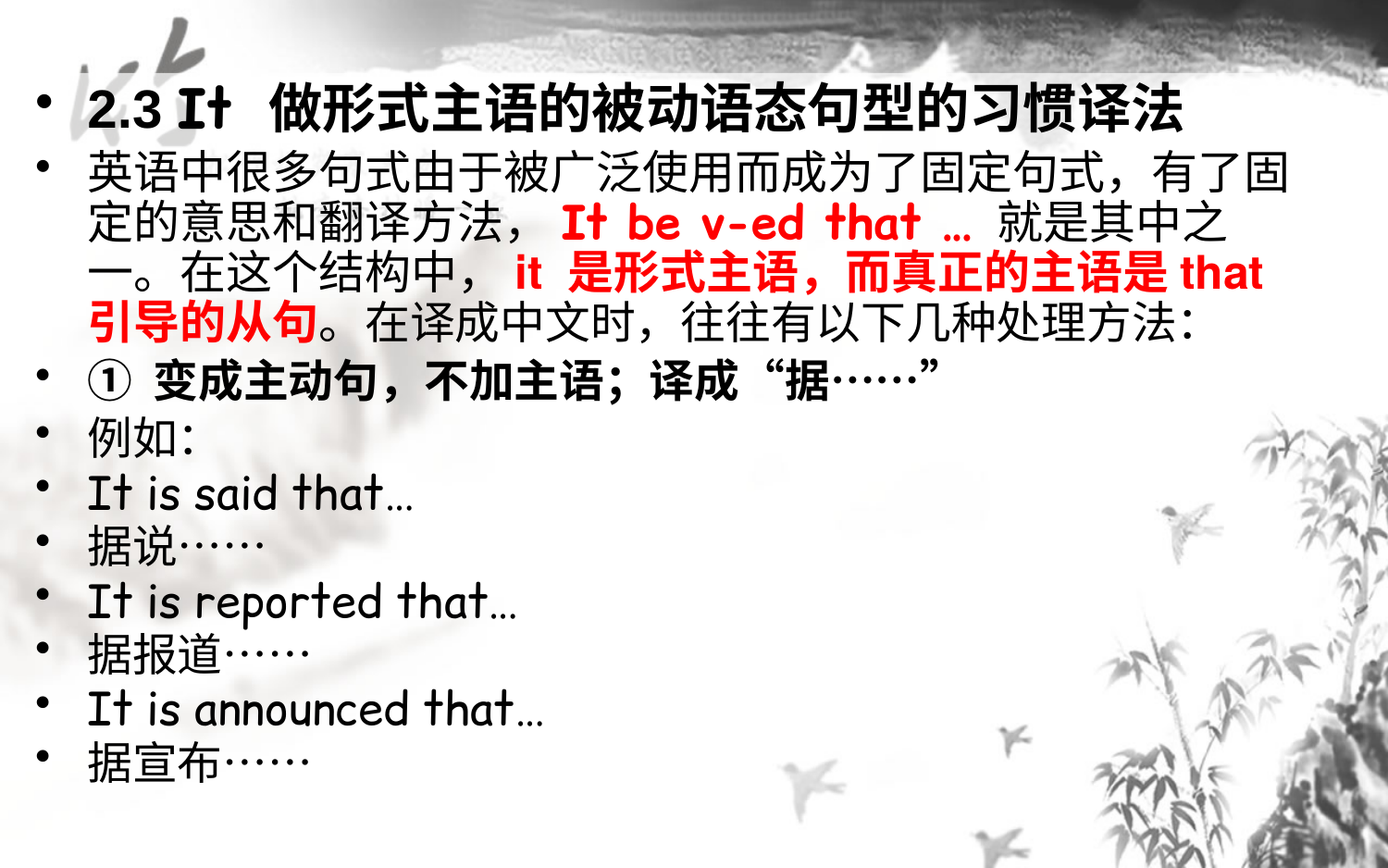

2.3 It 做形式主语的被动语态句型的习惯译法
英语中很多句式由于被广泛使用而成为了固定句式，有了固定的意思和翻译方法，It be v-ed that … 就是其中之一。在这个结构中，it 是形式主语，而真正的主语是that 引导的从句。在译成中文时，往往有以下几种处理方法：
① 变成主动句，不加主语；译成“据……”
例如：
It is said that…
据说……
It is reported that…
据报道……
It is announced that…
据宣布……